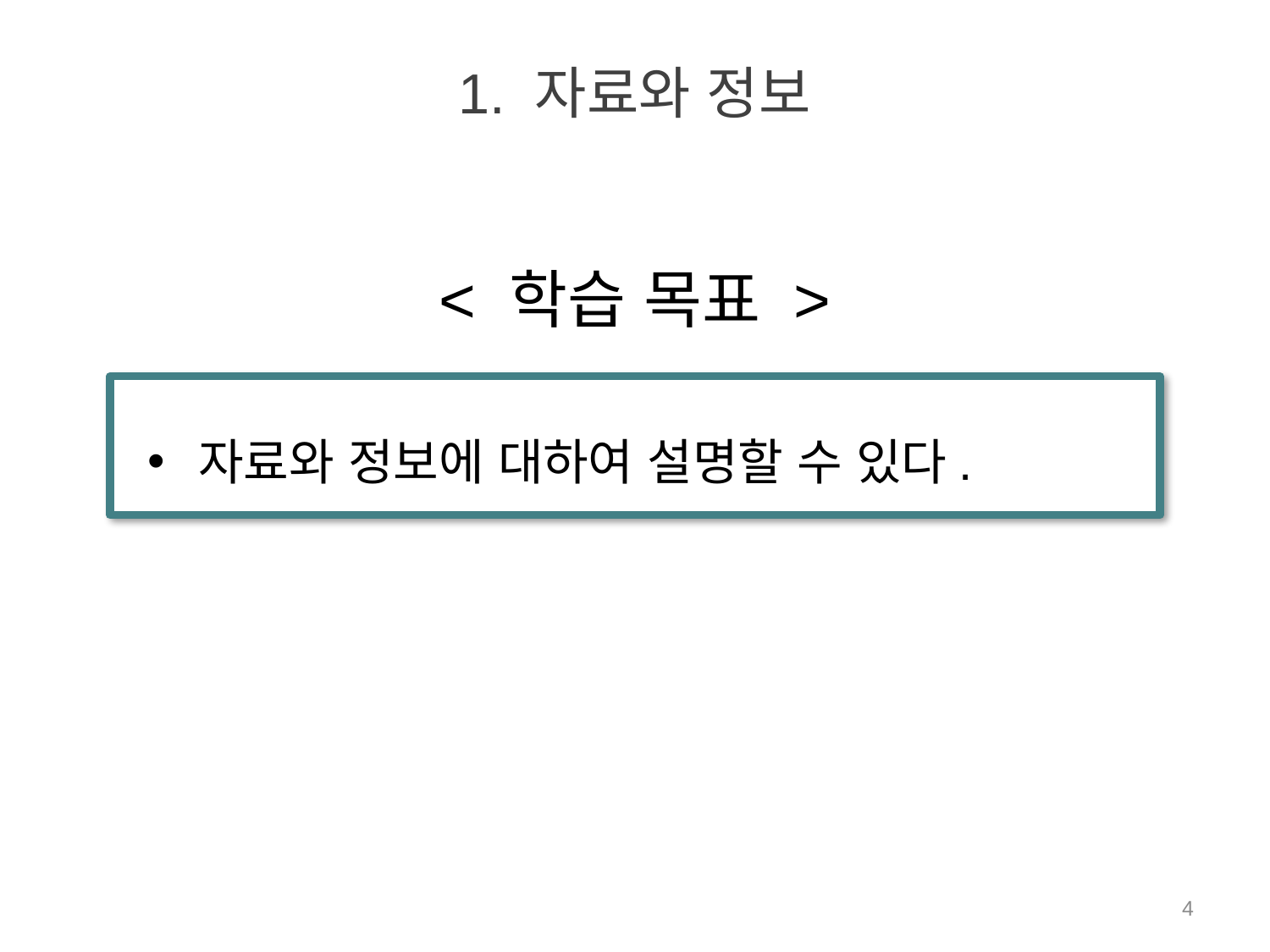

# 1. 자료와 정보
< 학습 목표 >
자료와 정보에 대하여 설명할 수 있다.
4